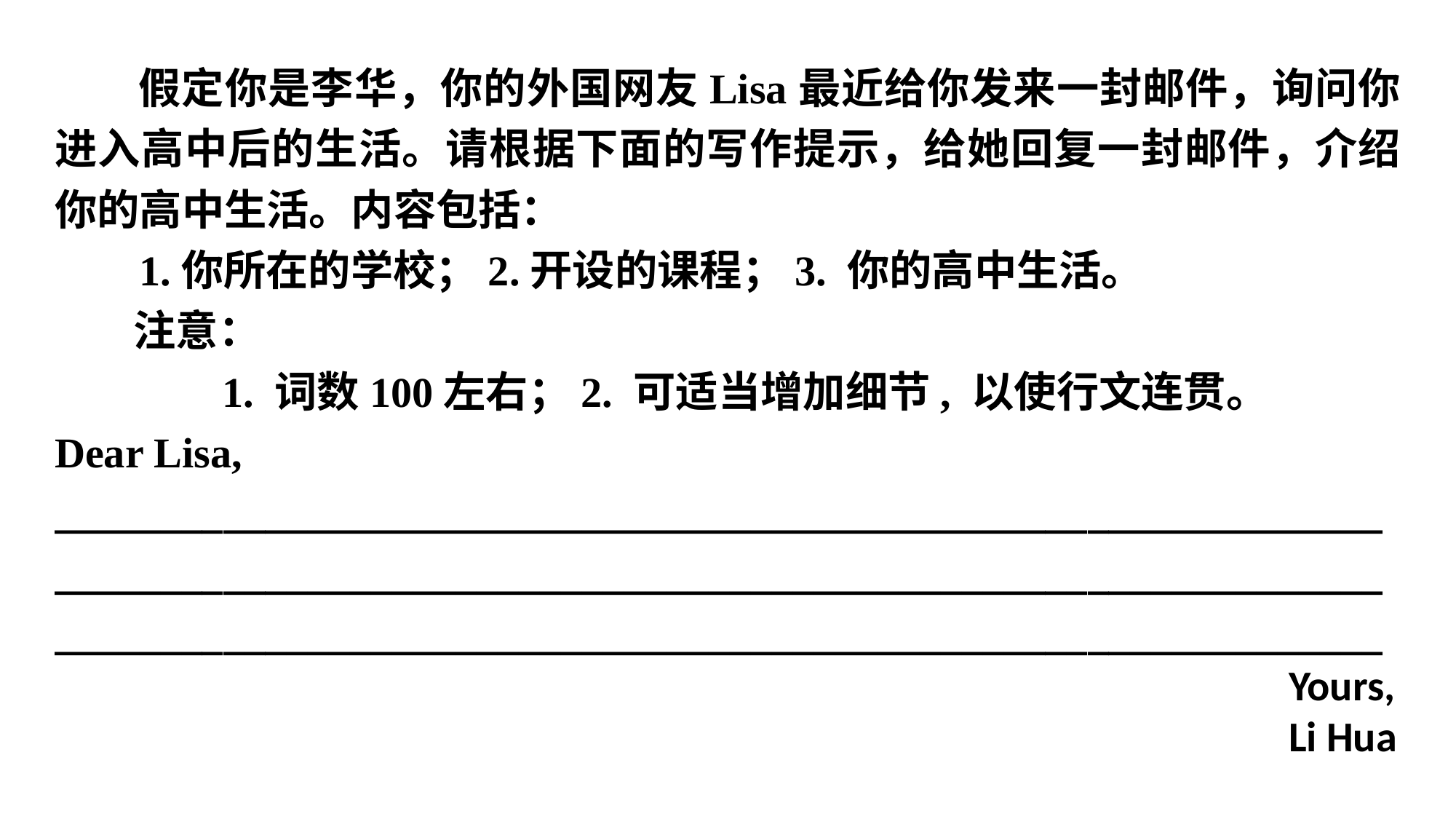

假定你是李华，你的外国网友Lisa最近给你发来一封邮件，询问你进入高中后的生活。请根据下面的写作提示，给她回复一封邮件，介绍你的高中生活。内容包括：
     1.你所在的学校；2.开设的课程；3. 你的高中生活。
    注意：
             1. 词数100左右；2. 可适当增加细节, 以使行文连贯。
Dear Lisa,
_____________________________________________________________________________________________________________________________________________________________________________________________
                                                                                                                                Yours,
                                                                                                                                Li Hua